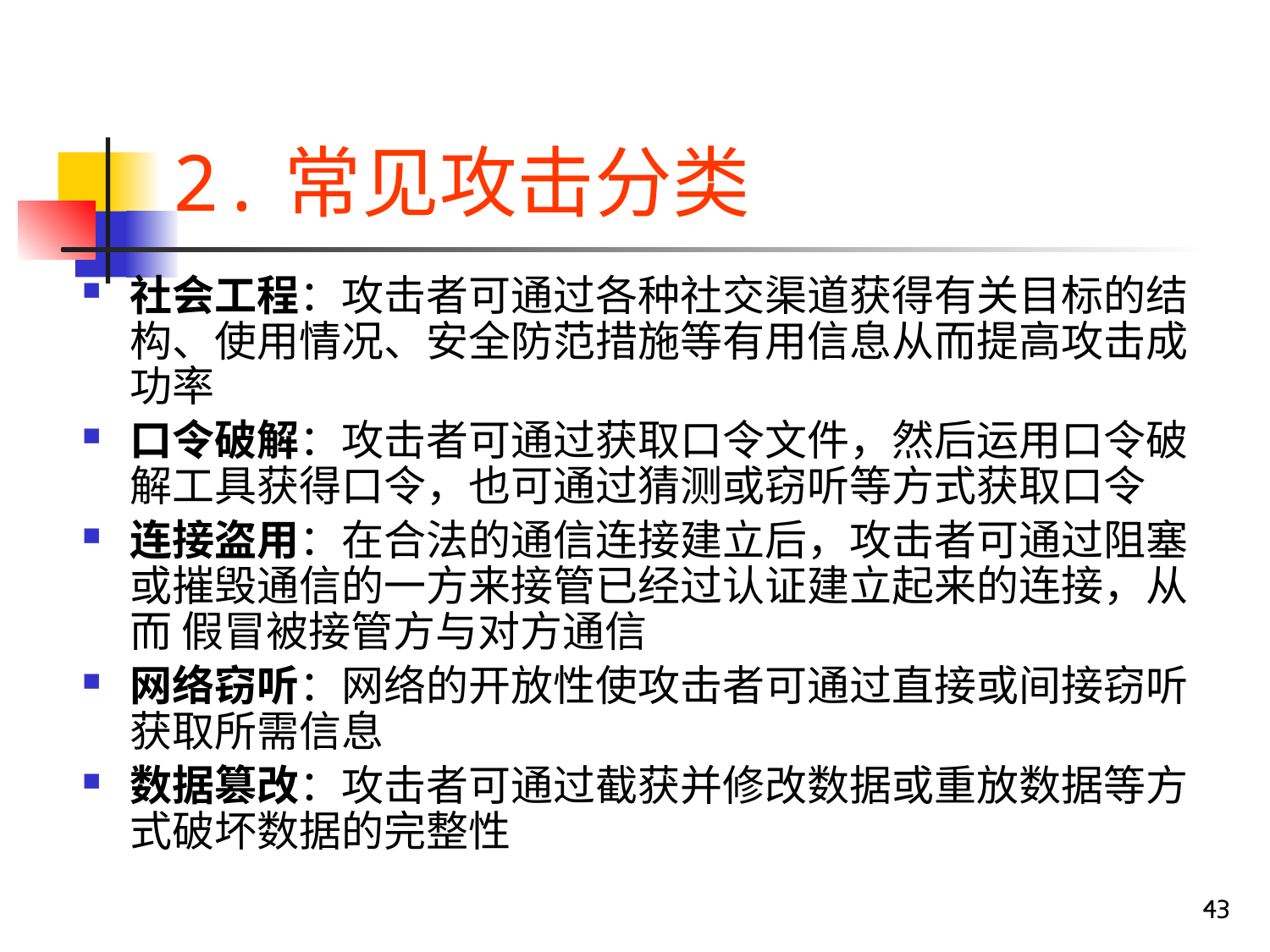

# 2.常见攻击分类
社会工程：攻击者可通过各种社交渠道获得有关目标的结构、使用情况、安全防范措施等有用信息从而提高攻击成功率
口令破解：攻击者可通过获取口令文件，然后运用口令破解工具获得口令，也可通过猜测或窃听等方式获取口令
连接盗用：在合法的通信连接建立后，攻击者可通过阻塞或摧毁通信的一方来接管已经过认证建立起来的连接，从而 假冒被接管方与对方通信
网络窃听：网络的开放性使攻击者可通过直接或间接窃听获取所需信息
数据篡改：攻击者可通过截获并修改数据或重放数据等方式破坏数据的完整性
43